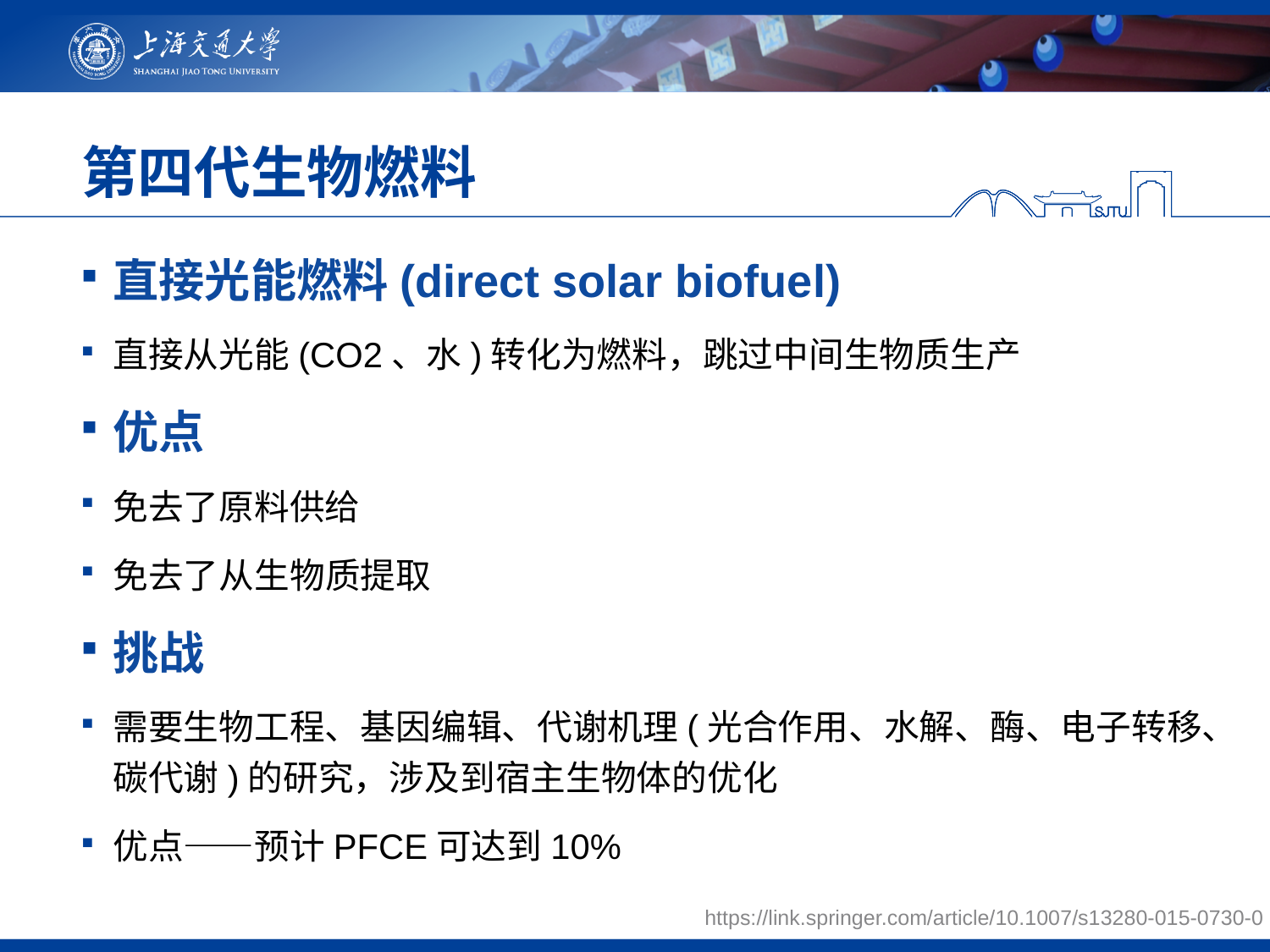

# 第四代生物燃料
直接光能燃料(direct solar biofuel)
直接从光能(CO2、水)转化为燃料，跳过中间生物质生产
优点
免去了原料供给
免去了从生物质提取
挑战
需要生物工程、基因编辑、代谢机理(光合作用、水解、酶、电子转移、碳代谢)的研究，涉及到宿主生物体的优化
优点——预计PFCE可达到10%
https://link.springer.com/article/10.1007/s13280-015-0730-0